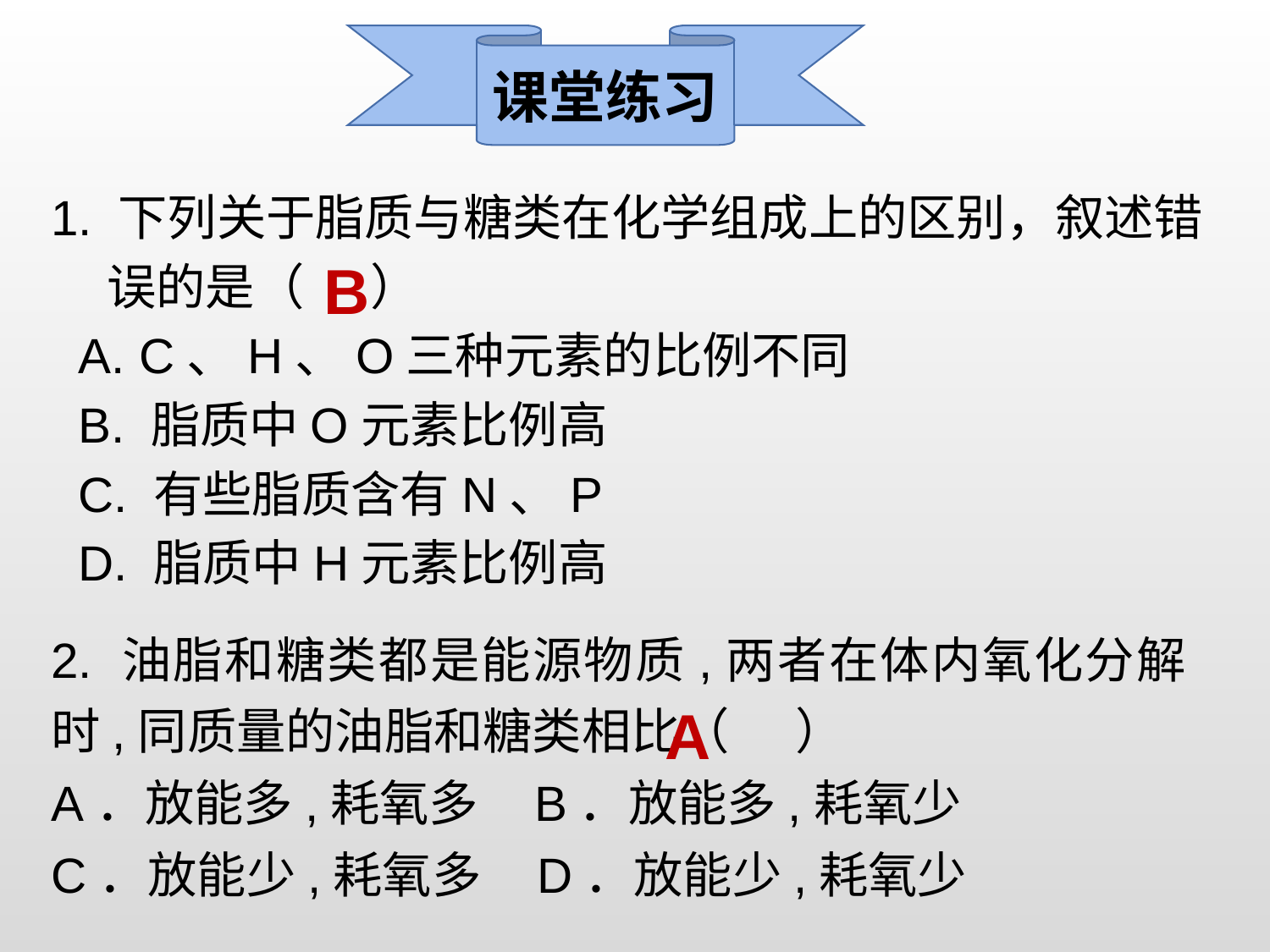

课堂练习
1. 下列关于脂质与糖类在化学组成上的区别，叙述错
    误的是（      ）
  A. C、H、O三种元素的比例不同
  B. 脂质中O元素比例高
  C. 有些脂质含有N、P
  D. 脂质中H元素比例高
B
2. 油脂和糖类都是能源物质,两者在体内氧化分解时,同质量的油脂和糖类相比（      ）
A．放能多,耗氧多    B．放能多,耗氧少
C．放能少,耗氧多    D．放能少,耗氧少

A